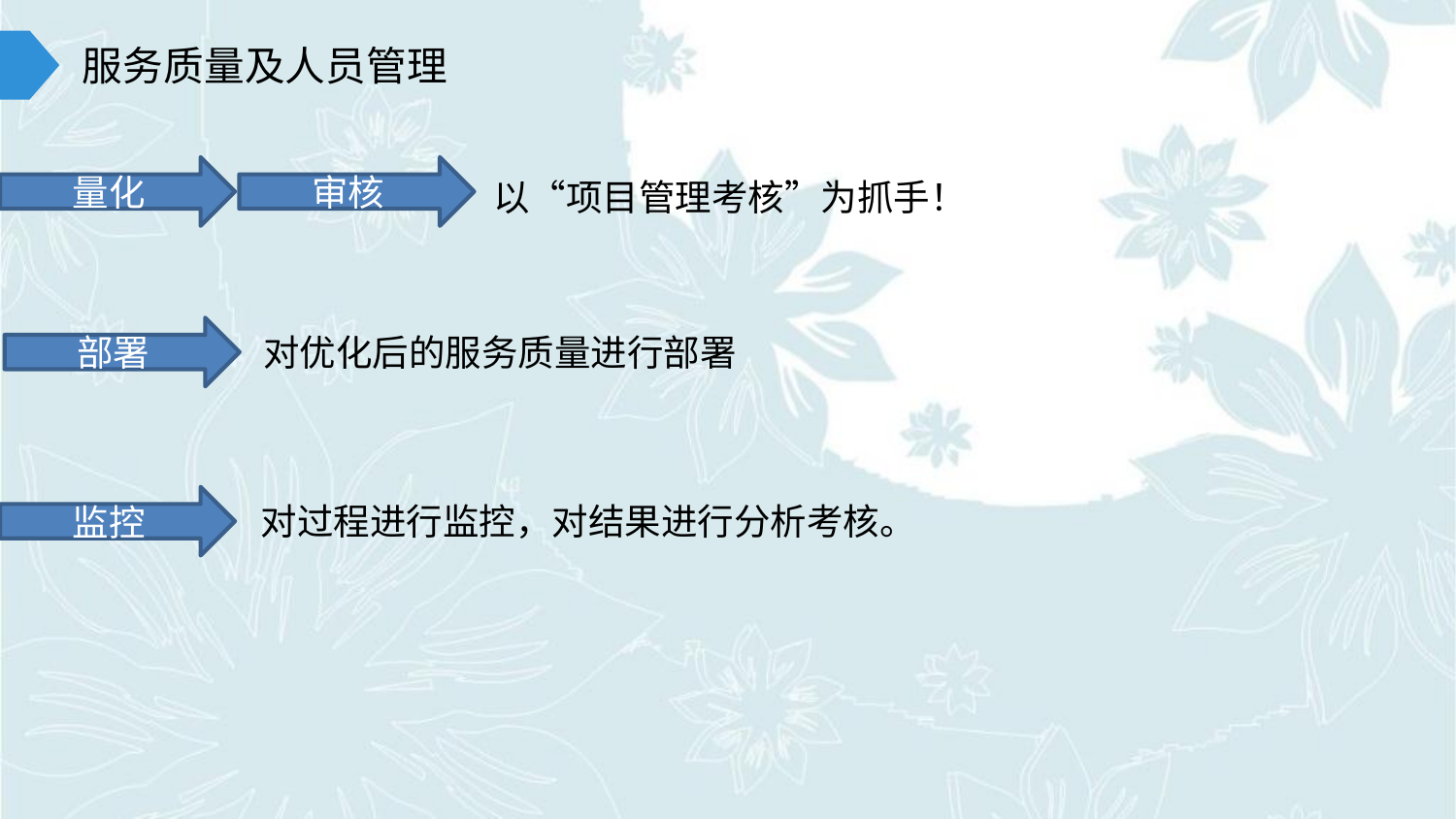

服务质量及人员管理
量化
审核
以“项目管理考核”为抓手！
部署
对优化后的服务质量进行部署
监控
对过程进行监控，对结果进行分析考核。